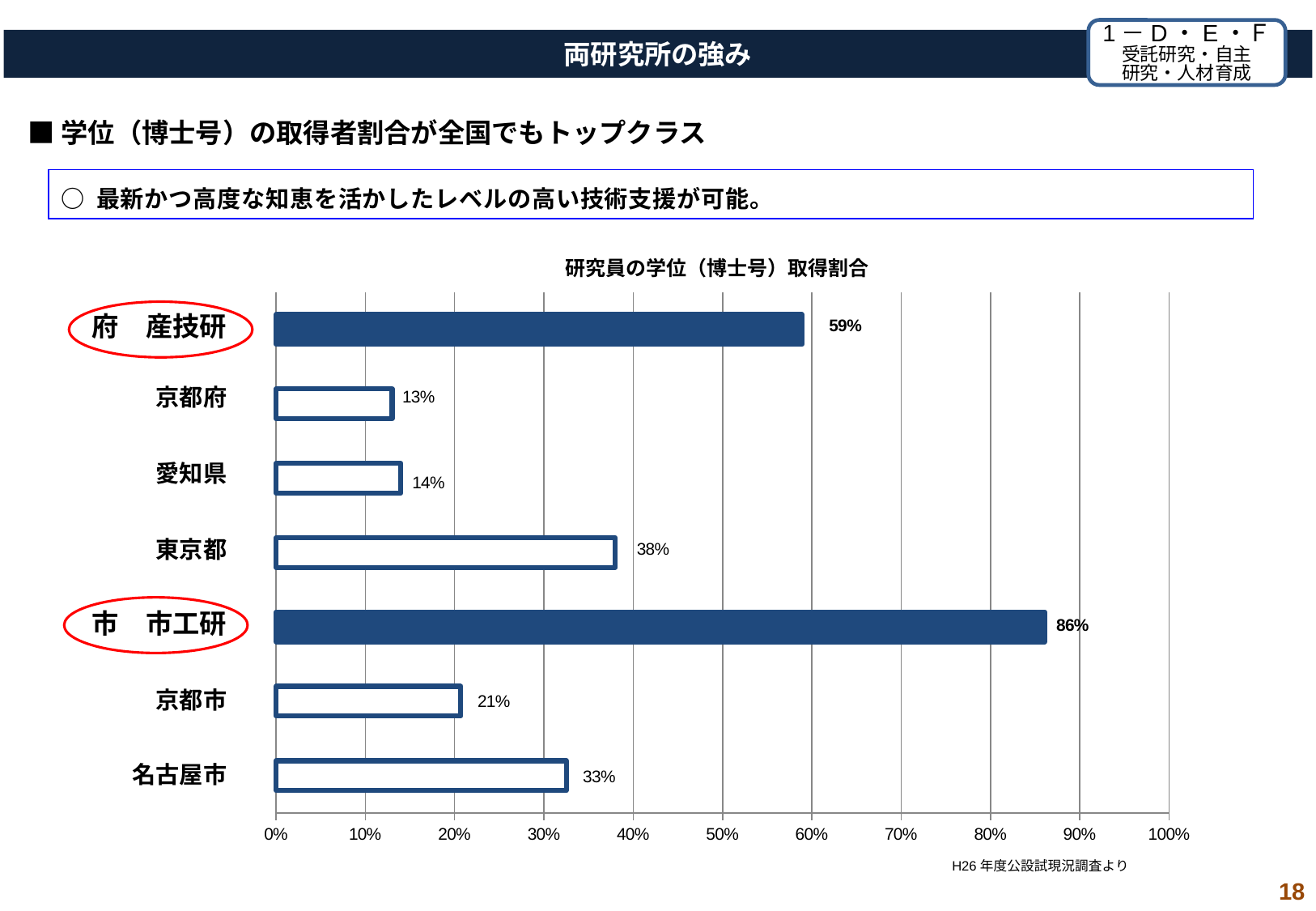

1－D・E・Ｆ
受託研究・自主
研究・人材育成
両研究所の強み
■学位（博士号）の取得者割合が全国でもトップクラス
○ 最新かつ高度な知恵を活かしたレベルの高い技術支援が可能。

### Chart: 研究員の学位（博士号）取得割合

| Category | 研究員の学位取得割合 |
|---|---|
| 名古屋市 | 0.325 |
| 京都市 | 0.20689655172413793 |
| 市 市工研 | 0.8607594936708861 |
| 東京都 | 0.38 |
| 愛知県 | 0.13978494623655913 |
| 京都府 | 0.13 |
| 府 産技研 | 0.5891472868217055 |
府　産技研

京都府

愛知県

東京都

市　市工研

京都市

名古屋市

H26年度公設試現況調査より
18